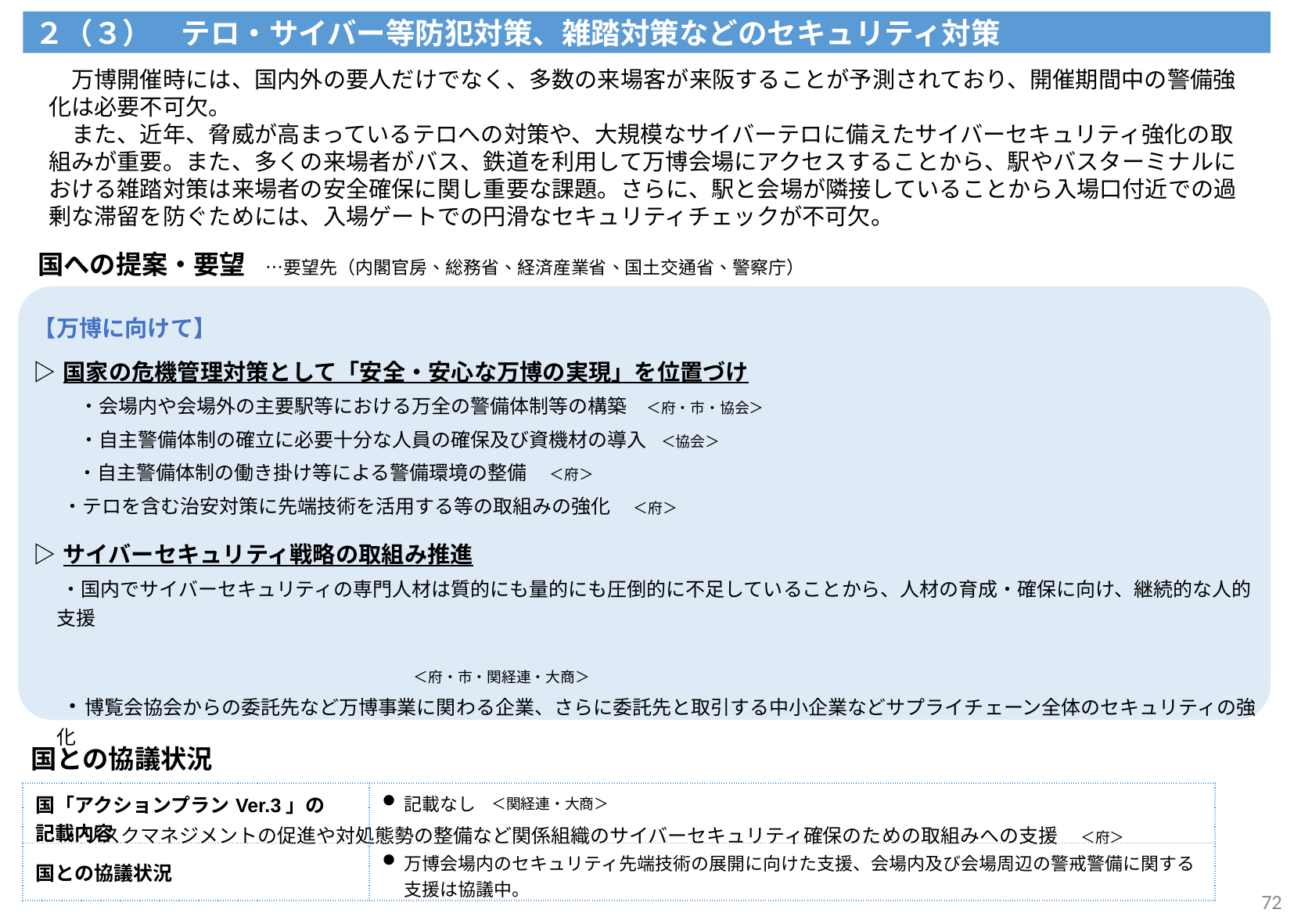

２（３）　テロ・サイバー等防犯対策、雑踏対策などのセキュリティ対策
　万博開催時には、国内外の要人だけでなく、多数の来場客が来阪することが予測されており、開催期間中の警備強化は必要不可欠。
　また、近年、脅威が高まっているテロへの対策や、大規模なサイバーテロに備えたサイバーセキュリティ強化の取組みが重要。また、多くの来場者がバス、鉄道を利用して万博会場にアクセスすることから、駅やバスターミナルにおける雑踏対策は来場者の安全確保に関し重要な課題。さらに、駅と会場が隣接していることから入場口付近での過剰な滞留を防ぐためには、入場ゲートでの円滑なセキュリティチェックが不可欠。
国への提案・要望　…要望先（内閣官房、総務省、経済産業省、国土交通省、警察庁）

| 【万博に向けて】 ▷国家の危機管理対策として「安全・安心な万博の実現」を位置づけ 　　・会場内や会場外の主要駅等における万全の警備体制等の構築　＜府・市・協会＞ 　　・自主警備体制の確立に必要十分な人員の確保及び資機材の導入　＜協会＞ 　　　・自主警備体制の働き掛け等による警備環境の整備　＜府＞ 　　・テロを含む治安対策に先端技術を活用する等の取組みの強化　＜府＞ ▷サイバーセキュリティ戦略の取組み推進 　 ・国内でサイバーセキュリティの専門人材は質的にも量的にも圧倒的に不足していることから、人材の育成・確保に向け、継続的な人的支援　　　　　　　　　　　　　　　　　　　　　　　　 　　　　　　　　　　　　　　　　　　　　　　　　　　　　　　　　　　　　　　　　　　　　　　　　　　　　　　　　　　　　　　　　　　　　　　　　　　　　　　　　　＜府・市・関経連・大商＞ 　 ・博覧会協会からの委託先など万博事業に関わる企業、さらに委託先と取引する中小企業などサプライチェーン全体のセキュリティの強化 　　　　　　　　　　　　　　　　　　　　　　　　　　　　　　　　　　　　　　　　　　　　　　　　　　　　　　　　　　　　　　　　　　　　　　　　＜関経連・大商＞ 　 ・リスクマネジメントの促進や対処態勢の整備など関係組織のサイバーセキュリティ確保のための取組みへの支援　＜府＞ |
| --- |
国との協議状況

| 国「アクションプランVer.3」の 記載内容 | 記載なし |
| --- | --- |
| 国との協議状況 | 万博会場内のセキュリティ先端技術の展開に向けた支援、会場内及び会場周辺の警戒警備に関する支援は協議中。 |
72